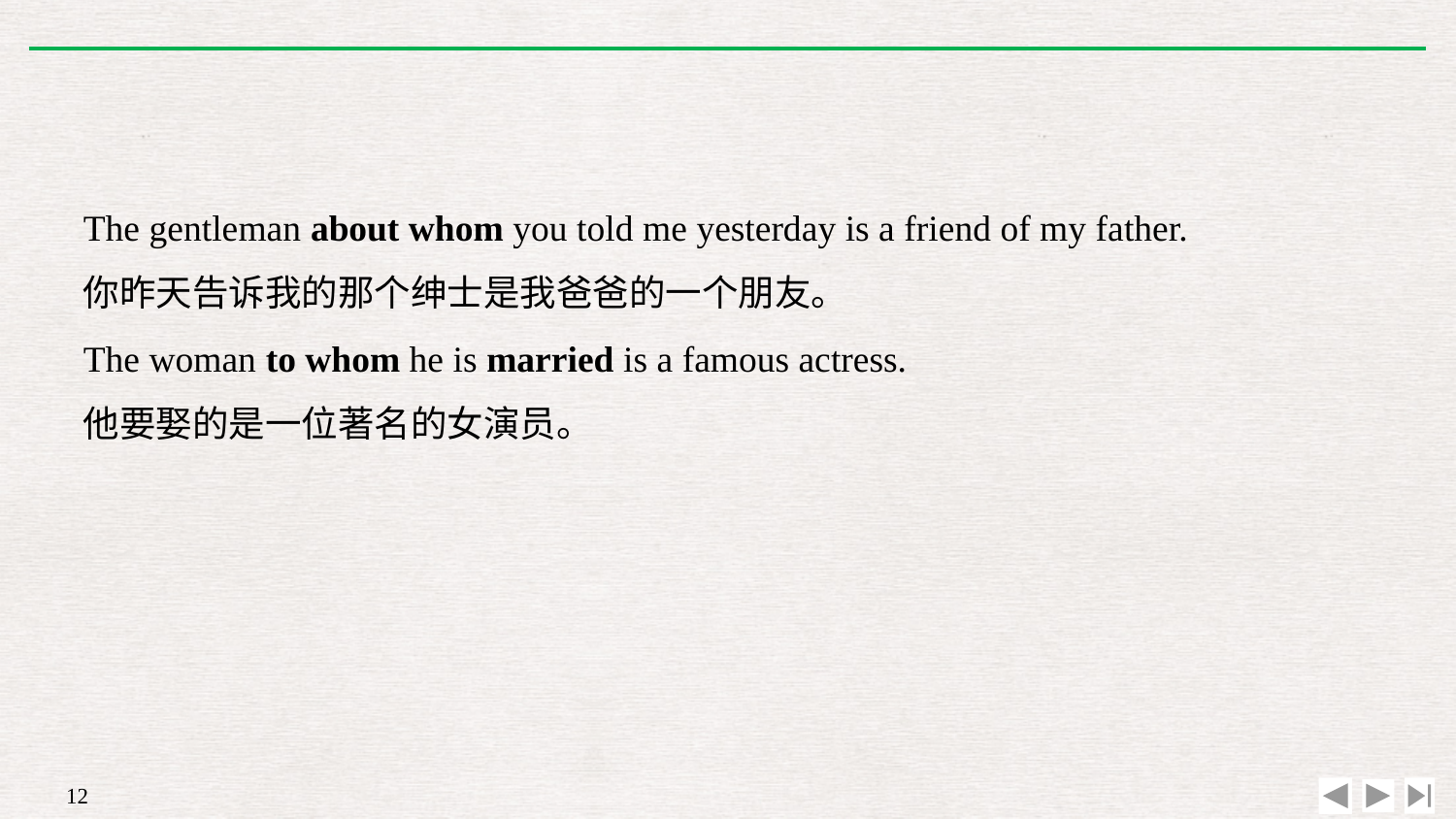

The gentleman about whom you told me yesterday is a friend of my father.
你昨天告诉我的那个绅士是我爸爸的一个朋友。
The woman to whom he is married is a famous actress.
他要娶的是一位著名的女演员。